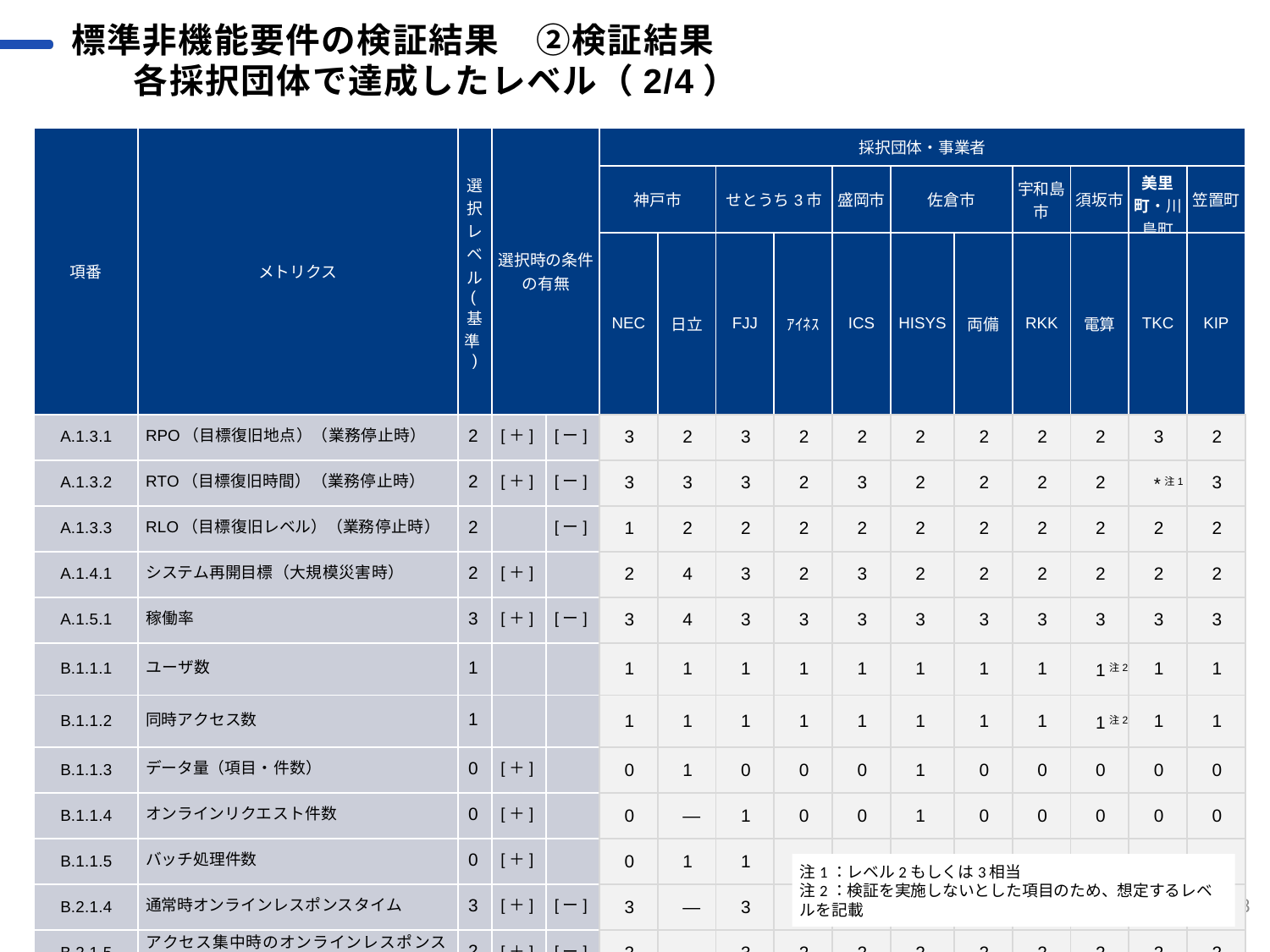

標準非機能要件の検証結果　②検証結果
各採択団体で達成したレベル（2/4）
| 項番​ | メトリクス​ | 選択​ レベル​ (基準)​ | 選択時の条件 の有無 |  | 採択団体・事業者 |  |  |  |  |  |  |  |  |  |  |
| --- | --- | --- | --- | --- | --- | --- | --- | --- | --- | --- | --- | --- | --- | --- | --- |
|  |  |  |  |  | 神戸市 |  | せとうち3市 |  | 盛岡市​ | 佐倉市 |  | 宇和島市​ | 須坂市​ | 美里町・川島町​ | 笠置町​ |
|  |  |  |  |  | NEC | 日立 | FJJ | ｱｲﾈｽ | ICS | HISYS | 両備 | RKK | 電算 | TKC | KIP |
| A.1.3.1 | RPO（目標復旧地点）（業務停止時） | 2 | [＋] | [ー] | 3 | 2 | 3 | 2 | 2 | 2 | 2 | 2 | 2 | 3 | 2 |
| A.1.3.2 | RTO（目標復旧時間）（業務停止時） | 2 | [＋] | [ー] | 3 | 3 | 3 | 2 | 3 | 2 | 2 | 2 | 2 | \*注1 | 3 |
| A.1.3.3 | RLO（目標復旧レベル）（業務停止時） | 2 |  | [ー] | 1 | 2 | 2 | 2 | 2 | 2 | 2 | 2 | 2 | 2 | 2 |
| A.1.4.1 | システム再開目標（大規模災害時） | 2 | [＋] |  | 2 | 4 | 3 | 2 | 3 | 2 | 2 | 2 | 2 | 2 | 2 |
| A.1.5.1 | 稼働率 | 3 | [＋] | [ー] | 3 | 4 | 3 | 3 | 3 | 3 | 3 | 3 | 3 | 3 | 3 |
| B.1.1.1 | ユーザ数 | 1 |  |  | 1 | 1 | 1 | 1 | 1 | 1 | 1 | 1 | 1注2 | 1 | 1 |
| B.1.1.2 | 同時アクセス数 | 1 |  |  | 1 | 1 | 1 | 1 | 1 | 1 | 1 | 1 | 1注2 | 1 | 1 |
| B.1.1.3 | データ量（項目・件数） | 0 | [＋] |  | 0 | 1 | 0 | 0 | 0 | 1 | 0 | 0 | 0 | 0 | 0 |
| B.1.1.4 | オンラインリクエスト件数 | 0 | [＋] |  | 0 | ― | 1 | 0 | 0 | 1 | 0 | 0 | 0 | 0 | 0 |
| B.1.1.5 | バッチ処理件数 | 0 | [＋] |  | 0 | 1 | 1 | 0 | 0 | 0 | 0 | 0 | 0 | 0 | 1 |
| B.2.1.4 | 通常時オンラインレスポンスタイム | 3 | [＋] | [ー] | 3 | ― | 3 | 3 | 3 | 3 | 3 | 3 | 3 | 3 | 3 |
| B.2.1.5 | アクセス集中時のオンラインレスポンスタイム | 2 | [＋] | [ー] | 2 | ― | 3 | 2 | 2 | 2 | 2 | 2 | 2 | 2 | 2 |
注1：レベル2もしくは3相当
注2：検証を実施しないとした項目のため、想定するレベルを記載
8